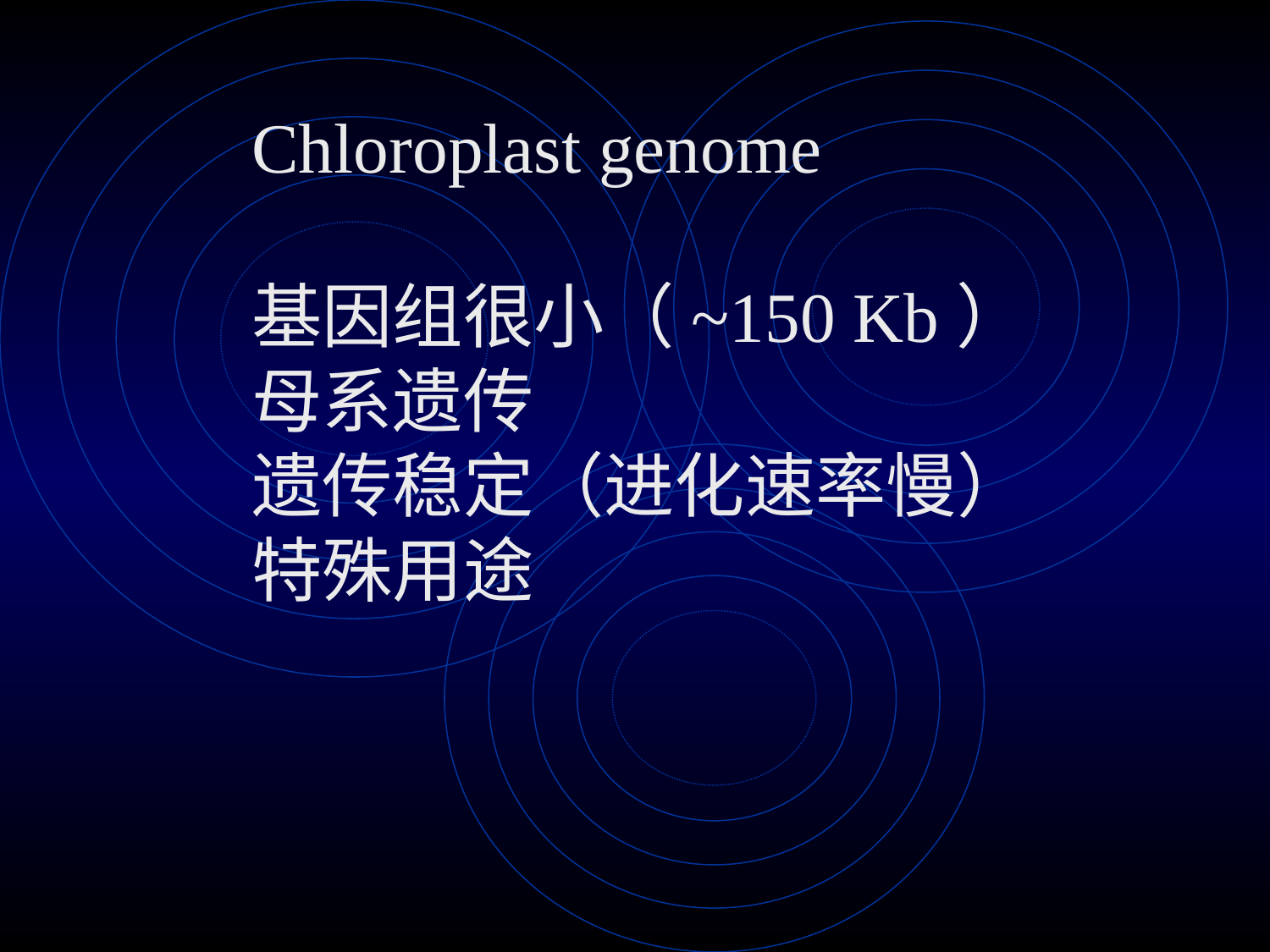

#

Chloroplast genome

基因组很小（~150 Kb）
母系遗传
遗传稳定（进化速率慢）
特殊用途